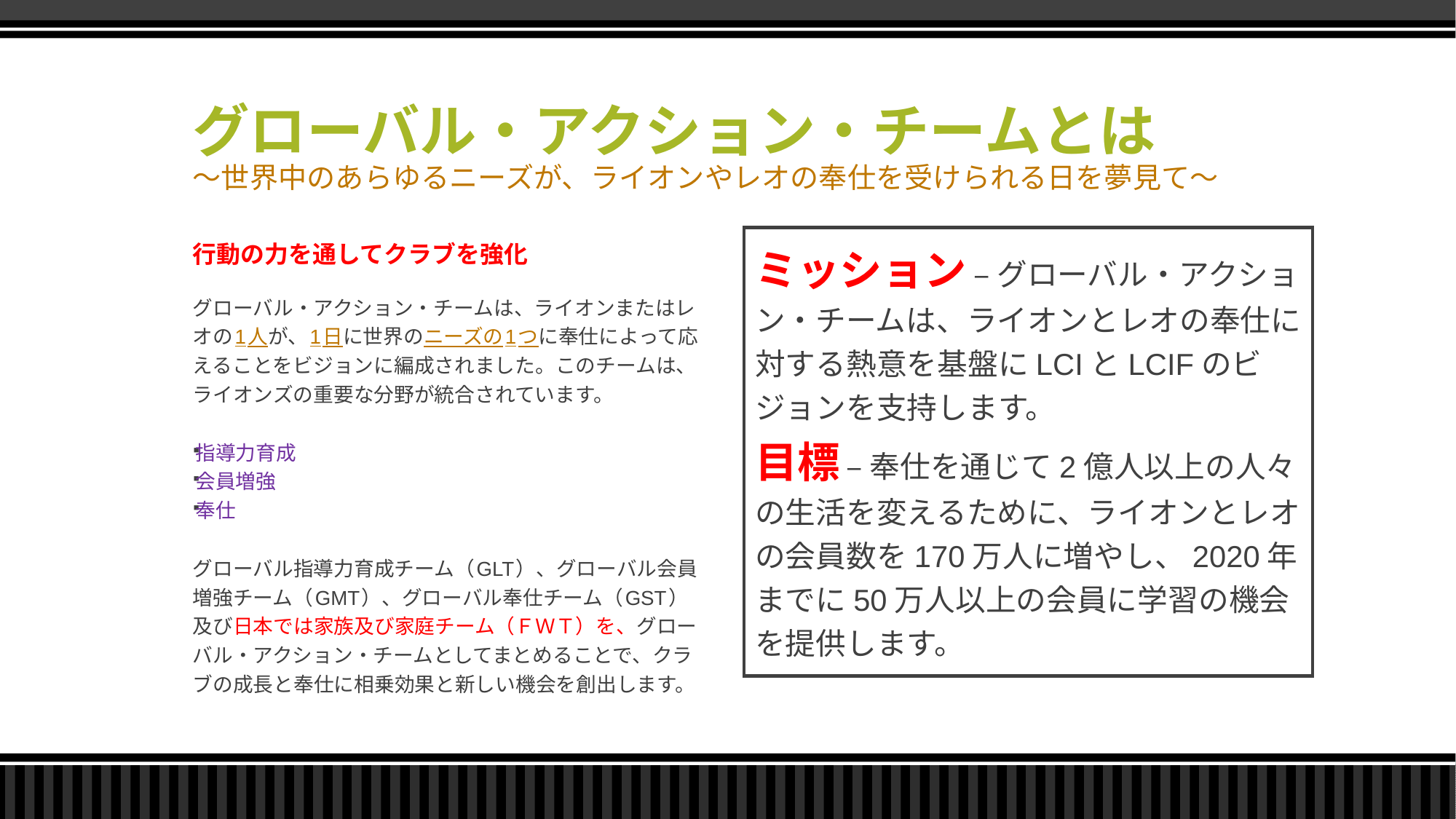

# グローバル・アクション・チームとは ～世界中のあらゆるニーズが、ライオンやレオの奉仕を受けられる日を夢見て～
行動の力を通してクラブを強化

グローバル・アクション・チームは、ライオンまたはレオの1人が、1日に世界のニーズの1つに奉仕によって応えることをビジョンに編成されました。このチームは、ライオンズの重要な分野が統合されています。

指導力育成
会員増強
奉仕

グローバル指導力育成チーム（GLT）、グローバル会員増強チーム（GMT）、グローバル奉仕チーム（GST）及び日本では家族及び家庭チーム（ＦＷＴ）を、グローバル・アクション・チームとしてまとめることで、クラブの成長と奉仕に相乗効果と新しい機会を創出します。
ミッション – グローバル・アクション・チームは、ライオンとレオの奉仕に対する熱意を基盤にLCIとLCIFのビジョンを支持します。
目標 – 奉仕を通じて2億人以上の人々の生活を変えるために、ライオンとレオの会員数を170万人に増やし、2020年までに50万人以上の会員に学習の機会を提供します。